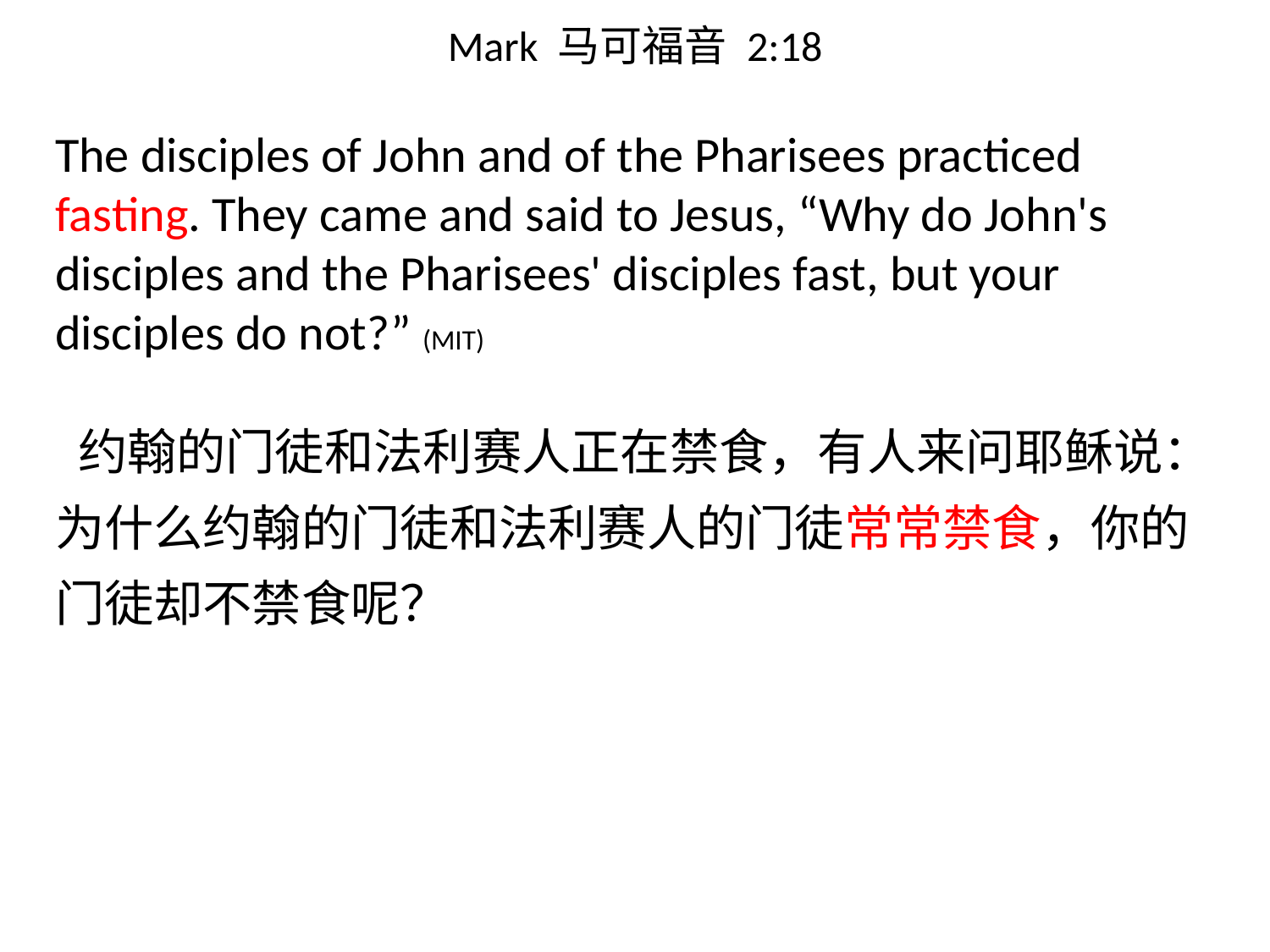

# Mark 马可福音 2:18
The disciples of John and of the Pharisees practiced fasting. They came and said to Jesus, “Why do John's disciples and the Pharisees' disciples fast, but your disciples do not?” (MIT)

 约翰的门徒和法利赛人正在禁食，有人来问耶稣说：为什么约翰的门徒和法利赛人的门徒常常禁食，你的门徒却不禁食呢？